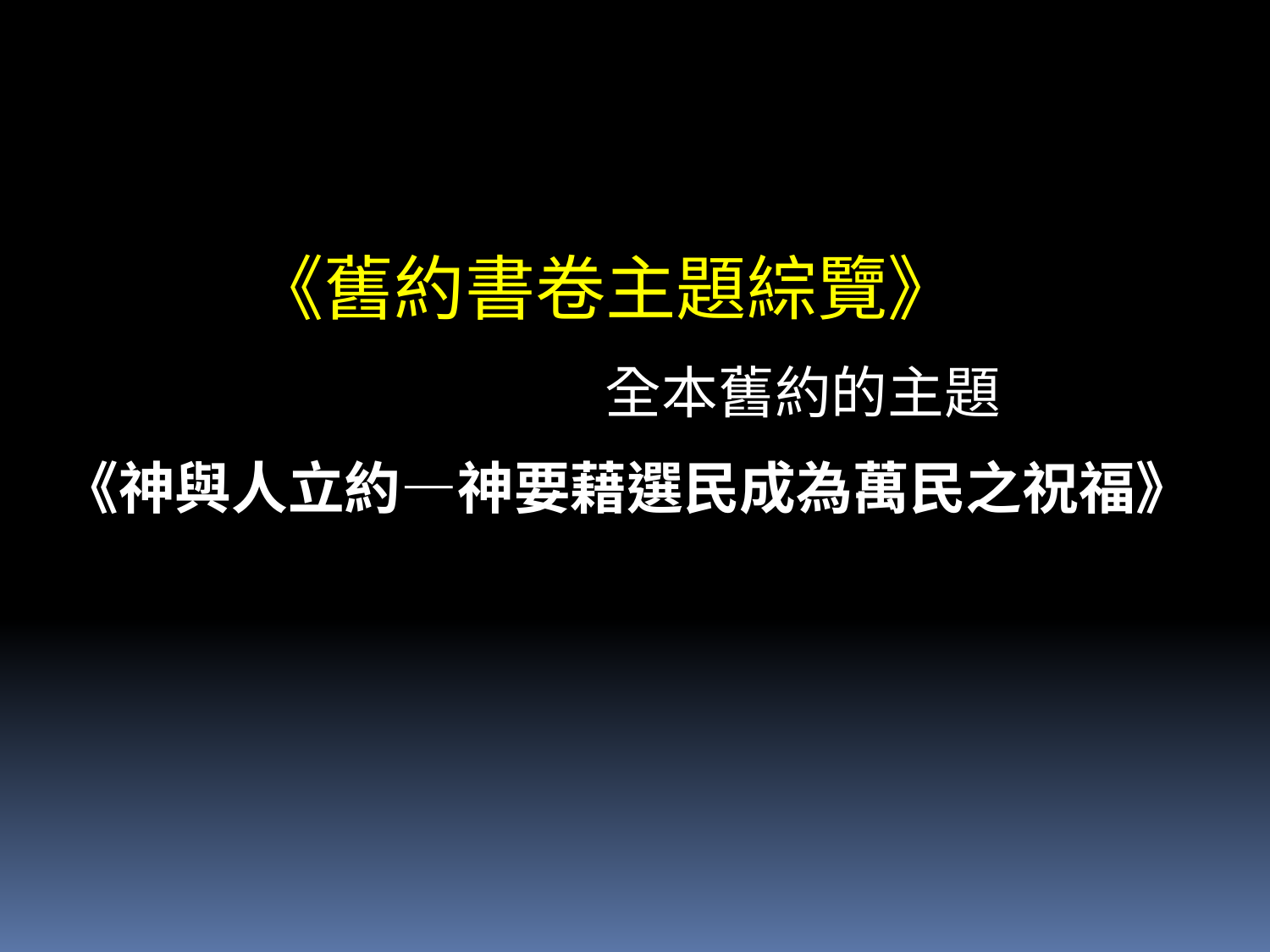

《舊約書卷主題綜覽》
	                 全本舊約的主題
《神與人立約—神要藉選民成為萬民之祝福》